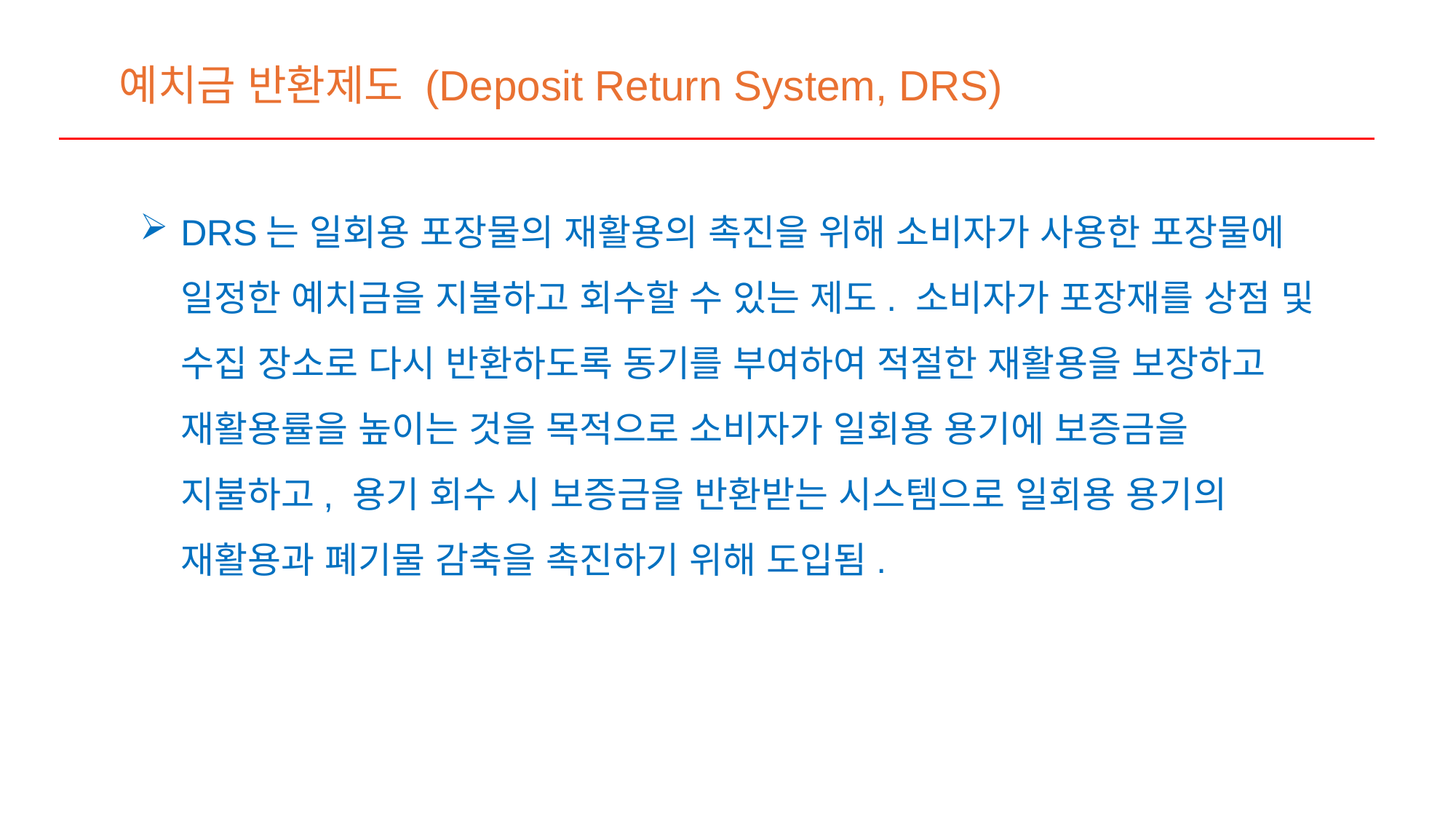

예치금 반환제도 (Deposit Return System, DRS)
DRS는 일회용 포장물의 재활용의 촉진을 위해 소비자가 사용한 포장물에 일정한 예치금을 지불하고 회수할 수 있는 제도. 소비자가 포장재를 상점 및 수집 장소로 다시 반환하도록 동기를 부여하여 적절한 재활용을 보장하고 재활용률을 높이는 것을 목적으로 소비자가 일회용 용기에 보증금을 지불하고, 용기 회수 시 보증금을 반환받는 시스템으로 일회용 용기의 재활용과 폐기물 감축을 촉진하기 위해 도입됨.